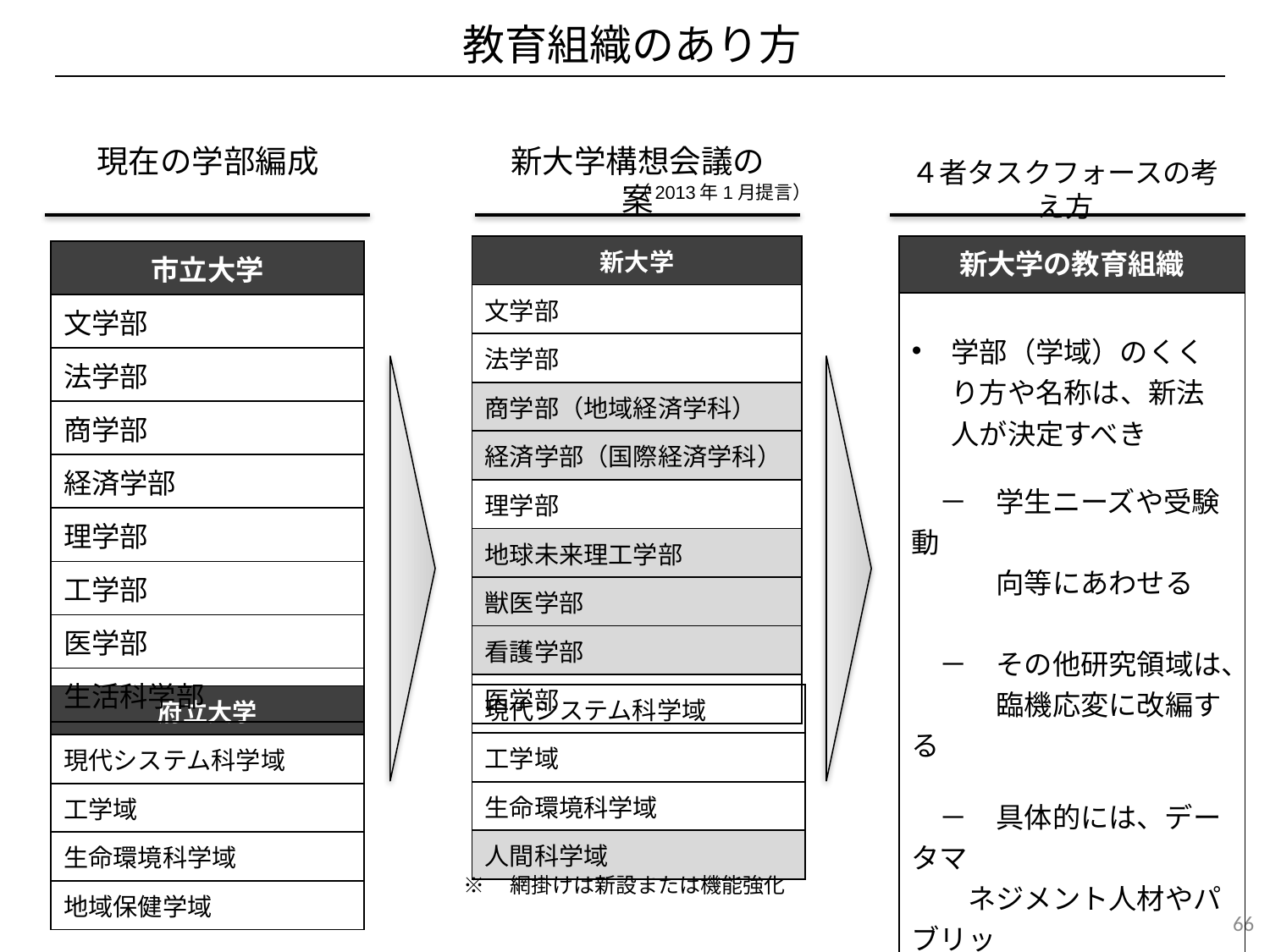

教育組織のあり方
現在の学部編成
新大学構想会議の案
４者タスクフォースの考え方
（2013年1月提言）
| 新大学の教育組織 |
| --- |
| 学部（学域）のくくり方や名称は、新法人が決定すべき 　－　学生ニーズや受験動 　　　向等にあわせる 　 　－　その他研究領域は、 　　　臨機応変に改編する 　－　具体的には、データマ 　　ネジメント人材やパブリッ 　　クヘルス系人材の育成な 　　ど、新大学の戦略領域を 　　重視した中長期的な計 　　画を立てる |
| 新大学 |
| --- |
| 文学部 |
| 法学部 |
| 商学部（地域経済学科） |
| 経済学部（国際経済学科） |
| 理学部 |
| 地球未来理工学部 |
| 獣医学部 |
| 看護学部 |
| 医学部 |
| 市立大学 |
| --- |
| 文学部 |
| 法学部 |
| 商学部 |
| 経済学部 |
| 理学部 |
| 工学部 |
| 医学部 |
| 生活科学部 |

| 現代システム科学域 |
| --- |
| 工学域 |
| 生命環境科学域 |
| 人間科学域 |
| 府立大学 |
| --- |
| 現代システム科学域 |
| 工学域 |
| 生命環境科学域 |
| 地域保健学域 |
※　網掛けは新設または機能強化
66